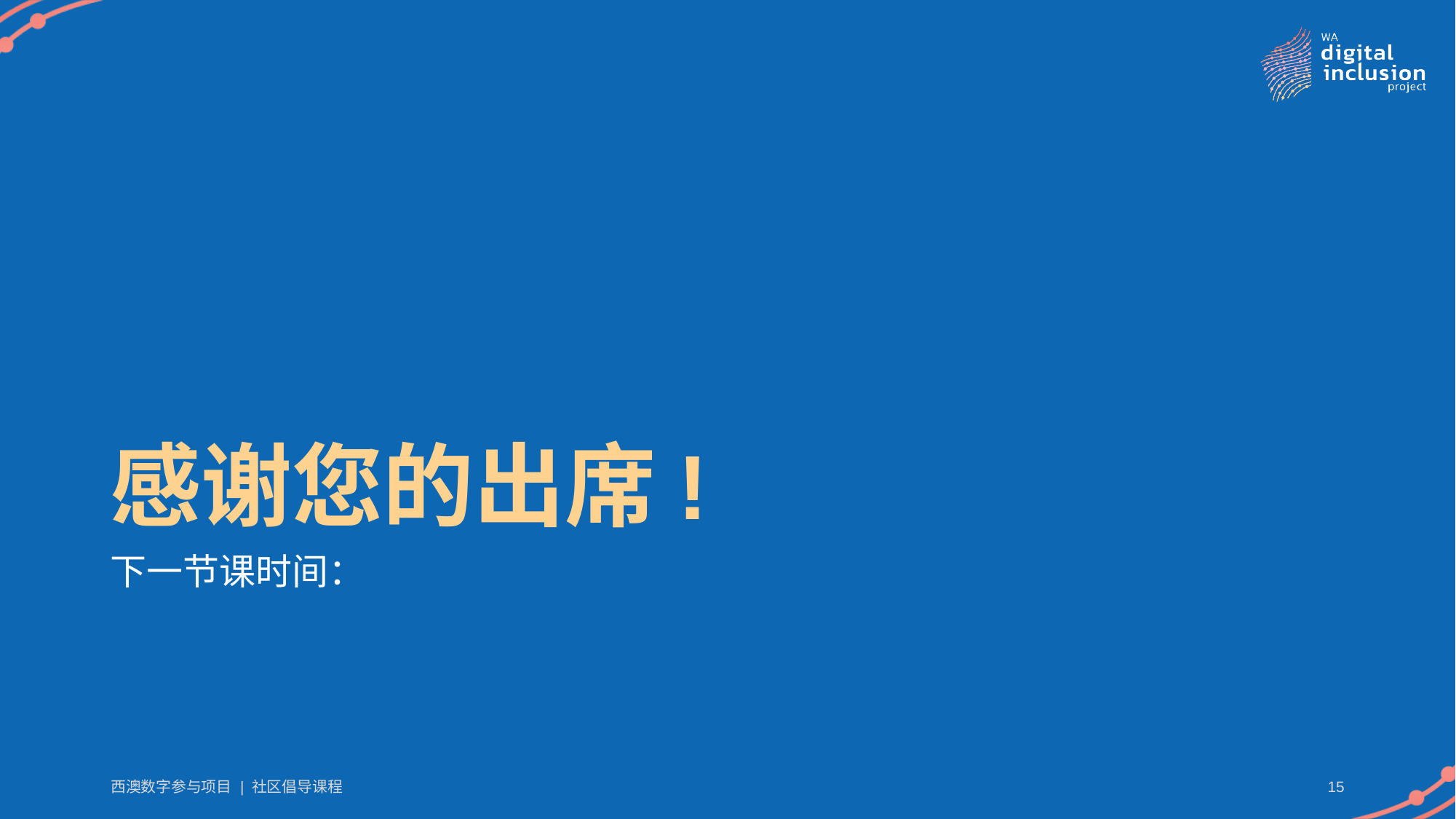

# 感谢您的出席!
下一节课时间：
西澳数字参与项目 | 社区倡导课程
15